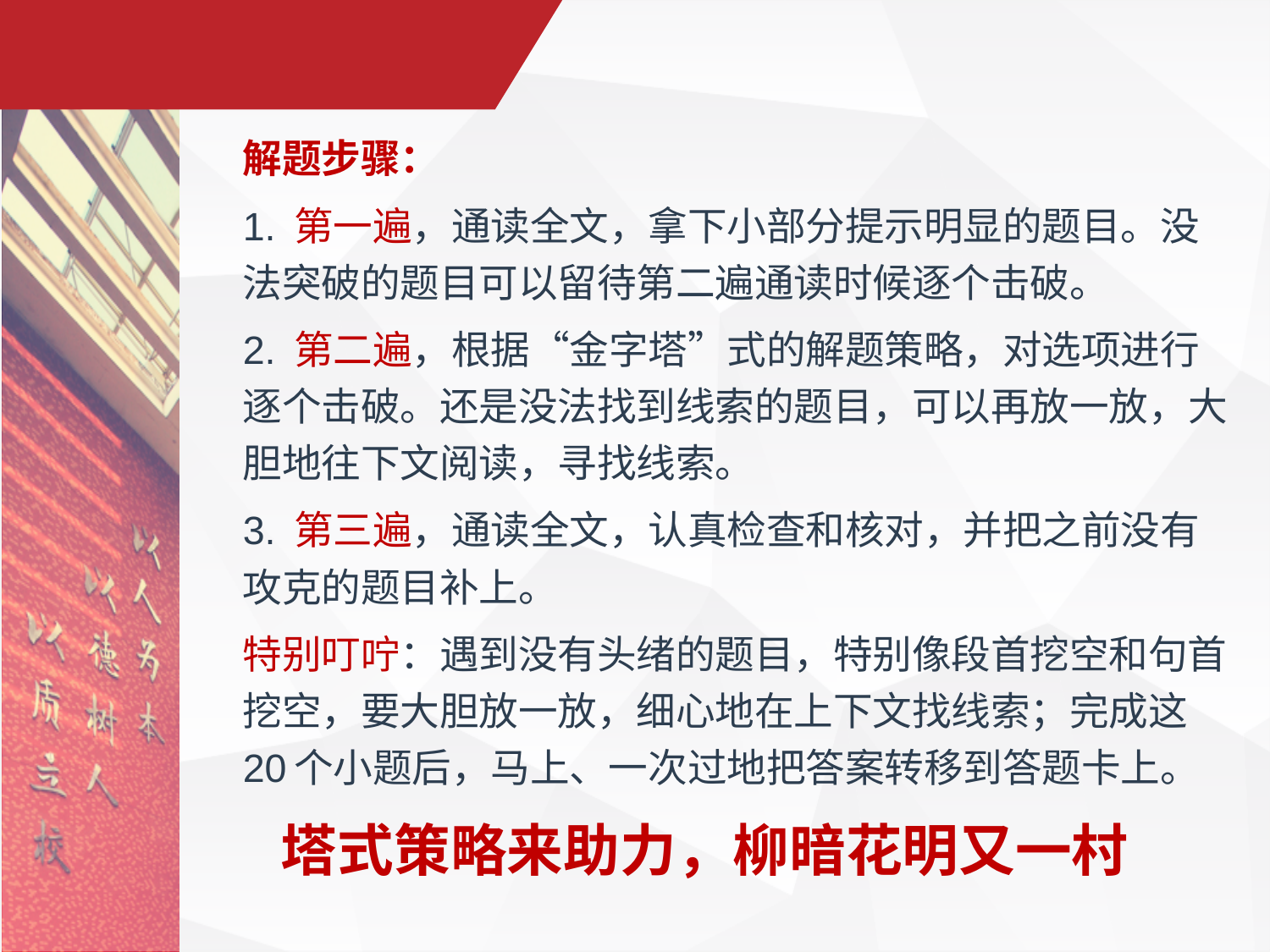

#
解题步骤：
1. 第一遍，通读全文，拿下小部分提示明显的题目。没法突破的题目可以留待第二遍通读时候逐个击破。
2. 第二遍，根据“金字塔”式的解题策略，对选项进行逐个击破。还是没法找到线索的题目，可以再放一放，大胆地往下文阅读，寻找线索。
3. 第三遍，通读全文，认真检查和核对，并把之前没有攻克的题目补上。
特别叮咛：遇到没有头绪的题目，特别像段首挖空和句首挖空，要大胆放一放，细心地在上下文找线索；完成这20个小题后，马上、一次过地把答案转移到答题卡上。

塔式策略来助力，柳暗花明又一村